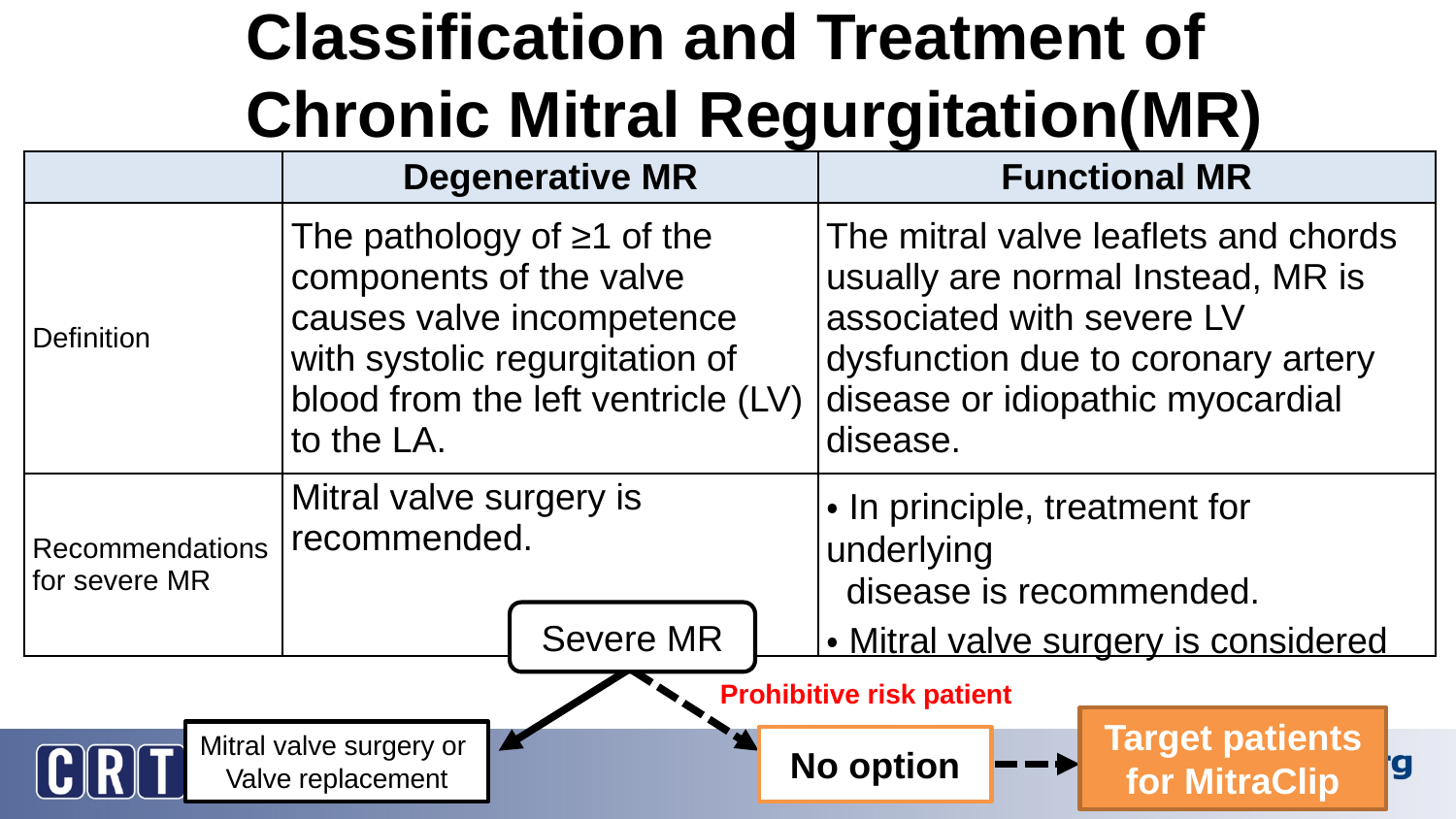

Classification and Treatment of
Chronic Mitral Regurgitation(MR)
|  | Degenerative MR | Functional MR |
| --- | --- | --- |
| Definition | The pathology of ≥1 of the components of the valve causes valve incompetence with systolic regurgitation of blood from the left ventricle (LV) to the LA. | The mitral valve leaflets and chords usually are normal Instead, MR is associated with severe LV dysfunction due to coronary artery disease or idiopathic myocardial disease. |
| Recommendations for severe MR | Mitral valve surgery is recommended. | ・In principle, treatment for underlying disease is recommended. ・Mitral valve surgery is considered |
Severe MR
Prohibitive risk patient
Target patients
 for MitraClip
Mitral valve surgery or
Valve replacement
No option